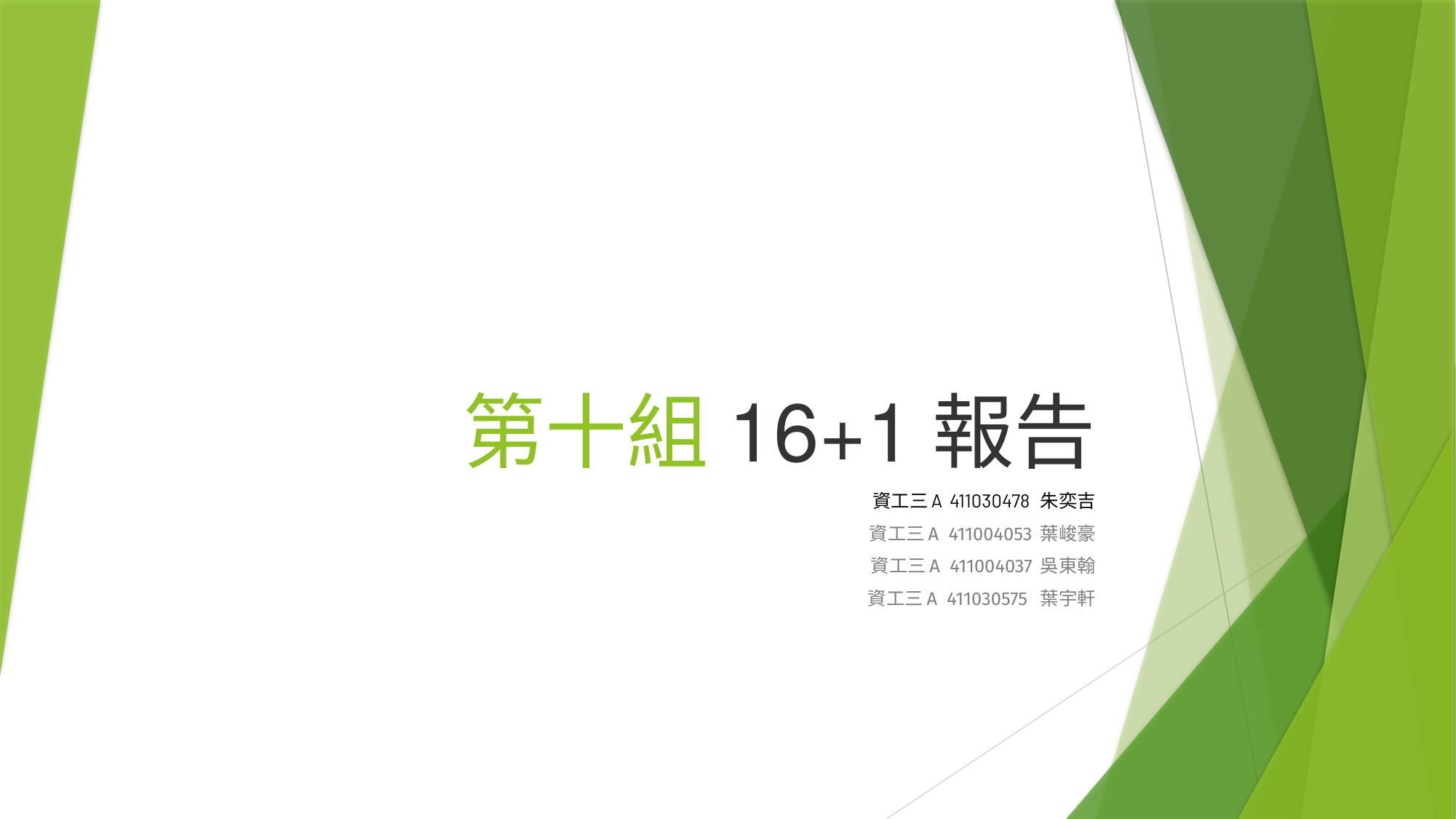

# 第十組16+1報告
資工三A  411030478  朱奕吉
資工三A  411004053 葉峻豪
資工三A  411004037 吳東翰
資工三A  411030575  葉宇軒